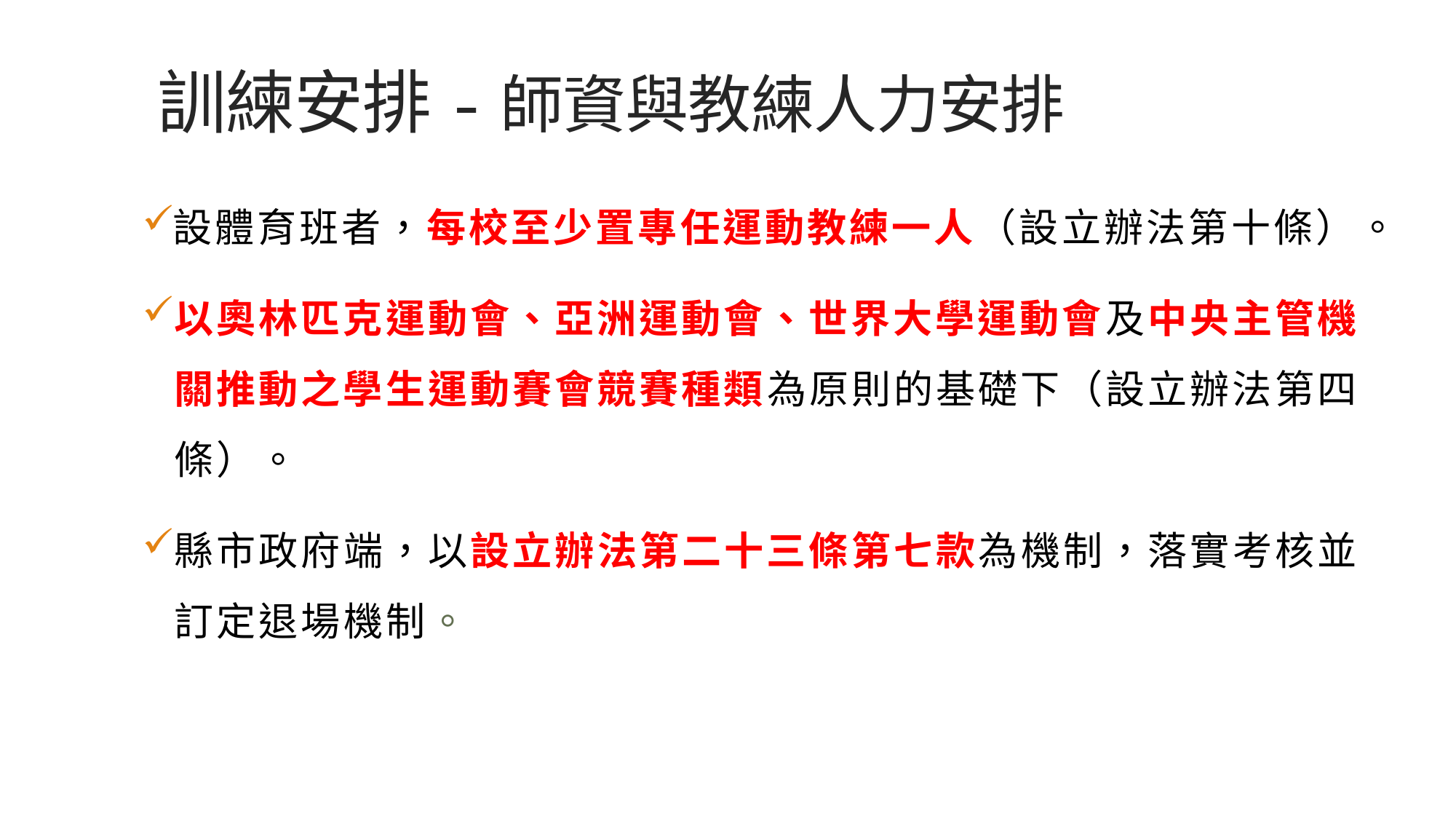

# 訓練安排-師資與教練人力安排
設體育班者，每校至少置專任運動教練一人（設立辦法第十條）。
以奧林匹克運動會、亞洲運動會、世界大學運動會及中央主管機關推動之學生運動賽會競賽種類為原則的基礎下（設立辦法第四條）。
縣市政府端，以設立辦法第二十三條第七款為機制，落實考核並訂定退場機制。

20